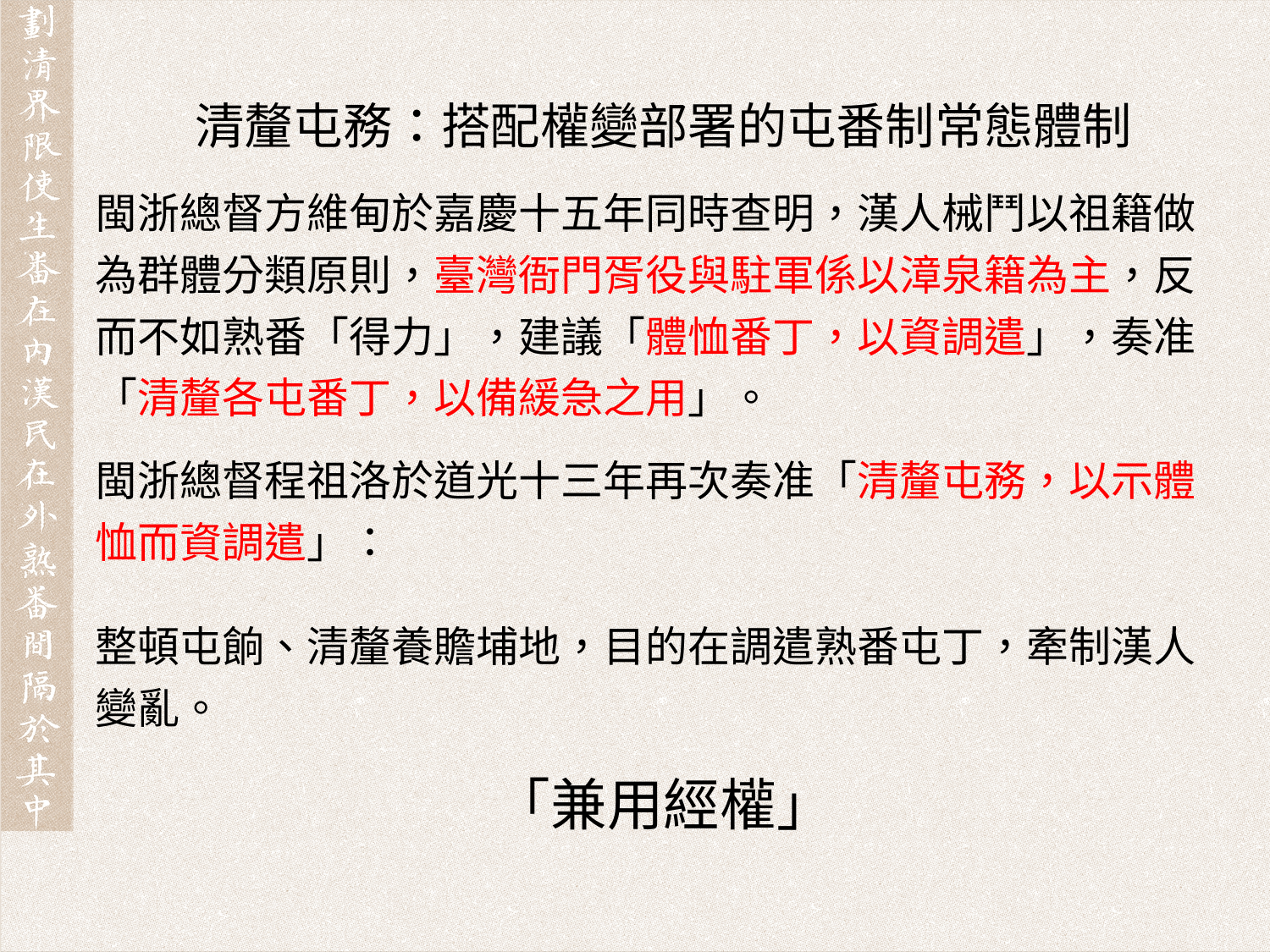

清釐屯務：搭配權變部署的屯番制常態體制
閩浙總督方維甸於嘉慶十五年同時查明，漢人械鬥以祖籍做為群體分類原則，臺灣衙門胥役與駐軍係以漳泉籍為主，反而不如熟番「得力」，建議「體恤番丁，以資調遣」，奏准「清釐各屯番丁，以備緩急之用」。
閩浙總督程祖洛於道光十三年再次奏准「清釐屯務，以示體恤而資調遣」：
整頓屯餉、清釐養贍埔地，目的在調遣熟番屯丁，牽制漢人變亂。
「兼用經權」